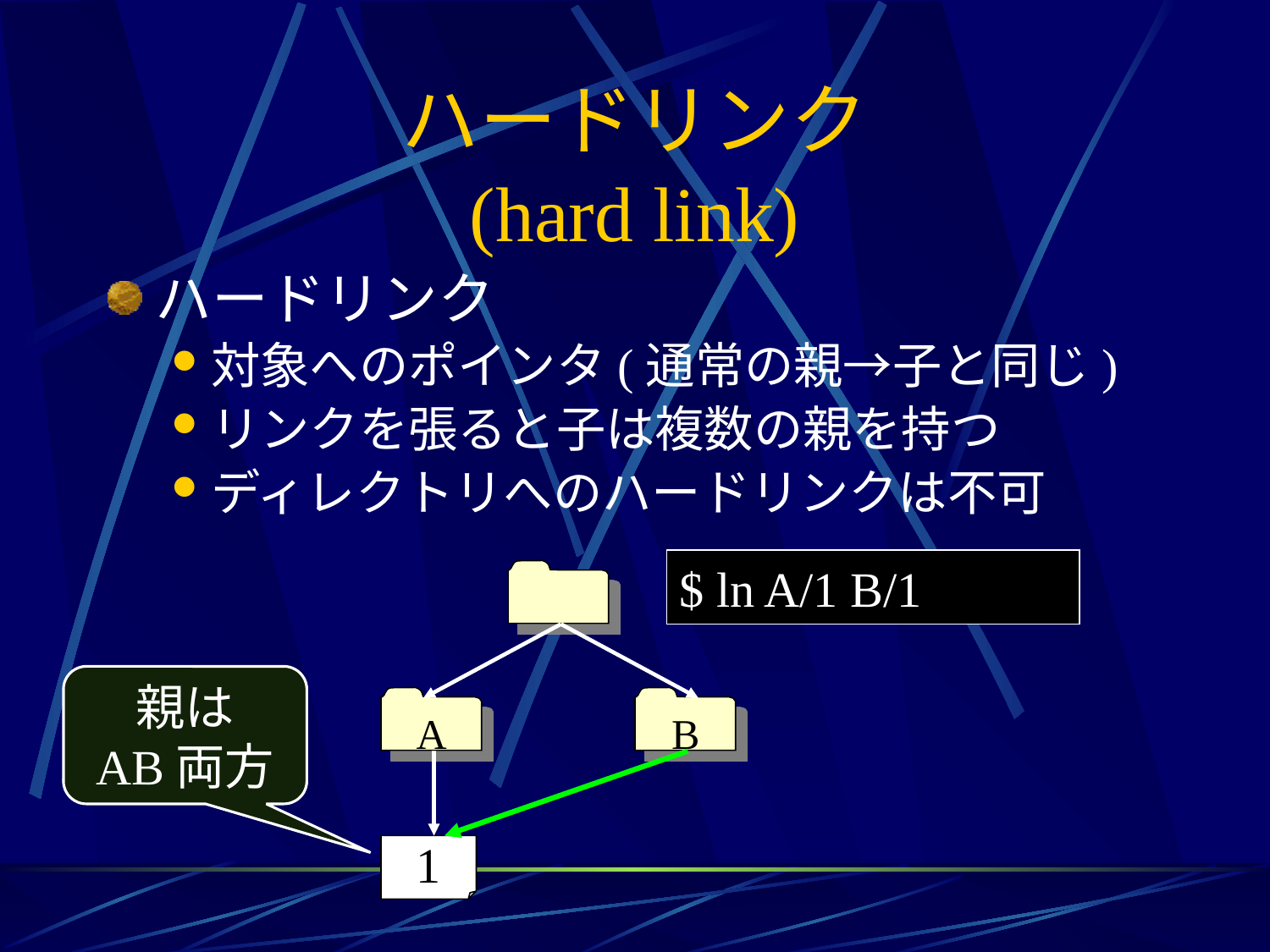

# ハードリンク (hard link)
ハードリンク
対象へのポインタ(通常の親→子と同じ)
リンクを張ると子は複数の親を持つ
ディレクトリへのハードリンクは不可
$ ln A/1 B/1

親は
AB両方
A
B

1